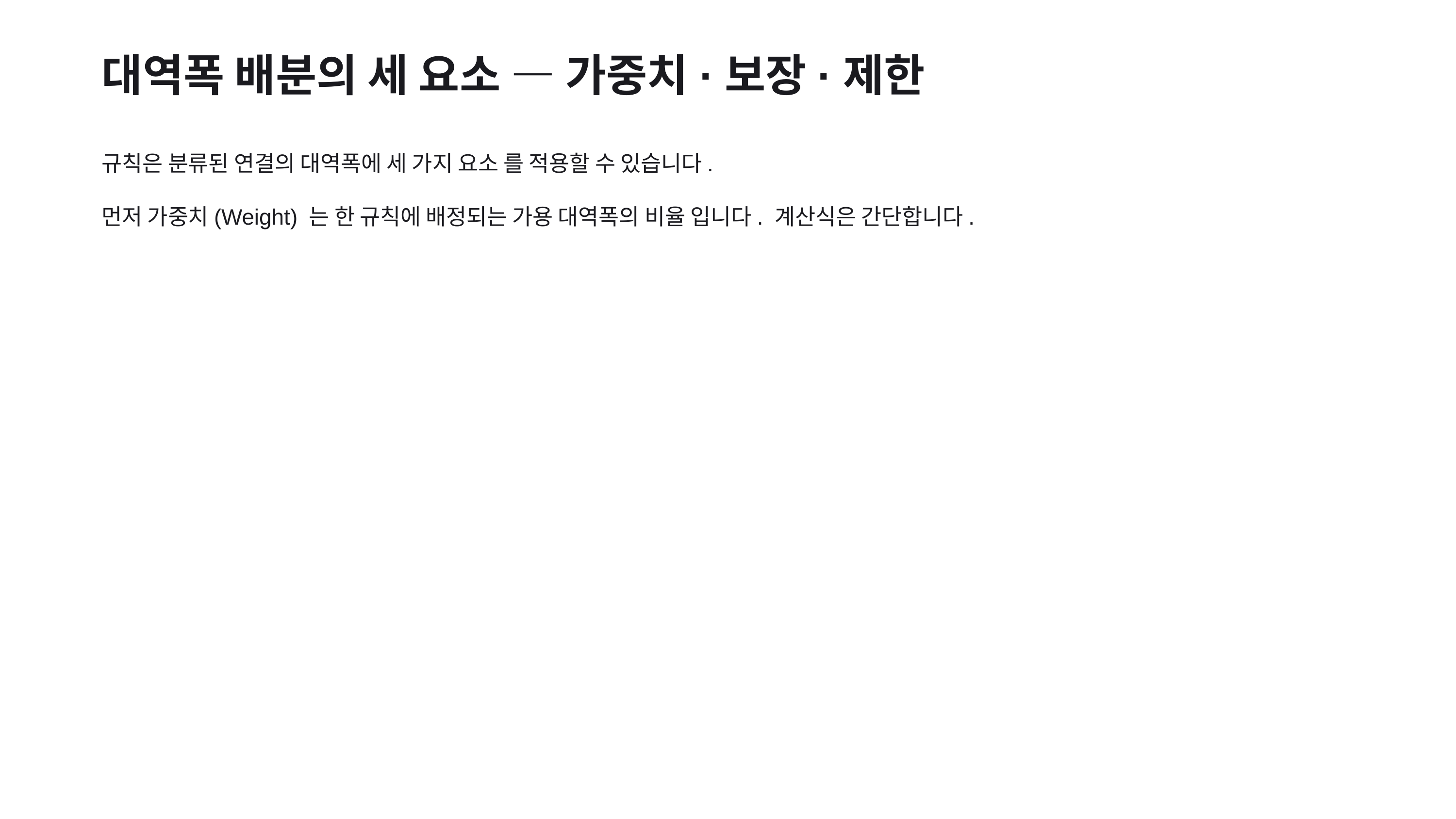

대역폭 배분의 세 요소 — 가중치·보장·제한
규칙은 분류된 연결의 대역폭에 세 가지 요소 를 적용할 수 있습니다.

먼저 가중치(Weight) 는 한 규칙에 배정되는 가용 대역폭의 비율 입니다. 계산식은 간단합니다.